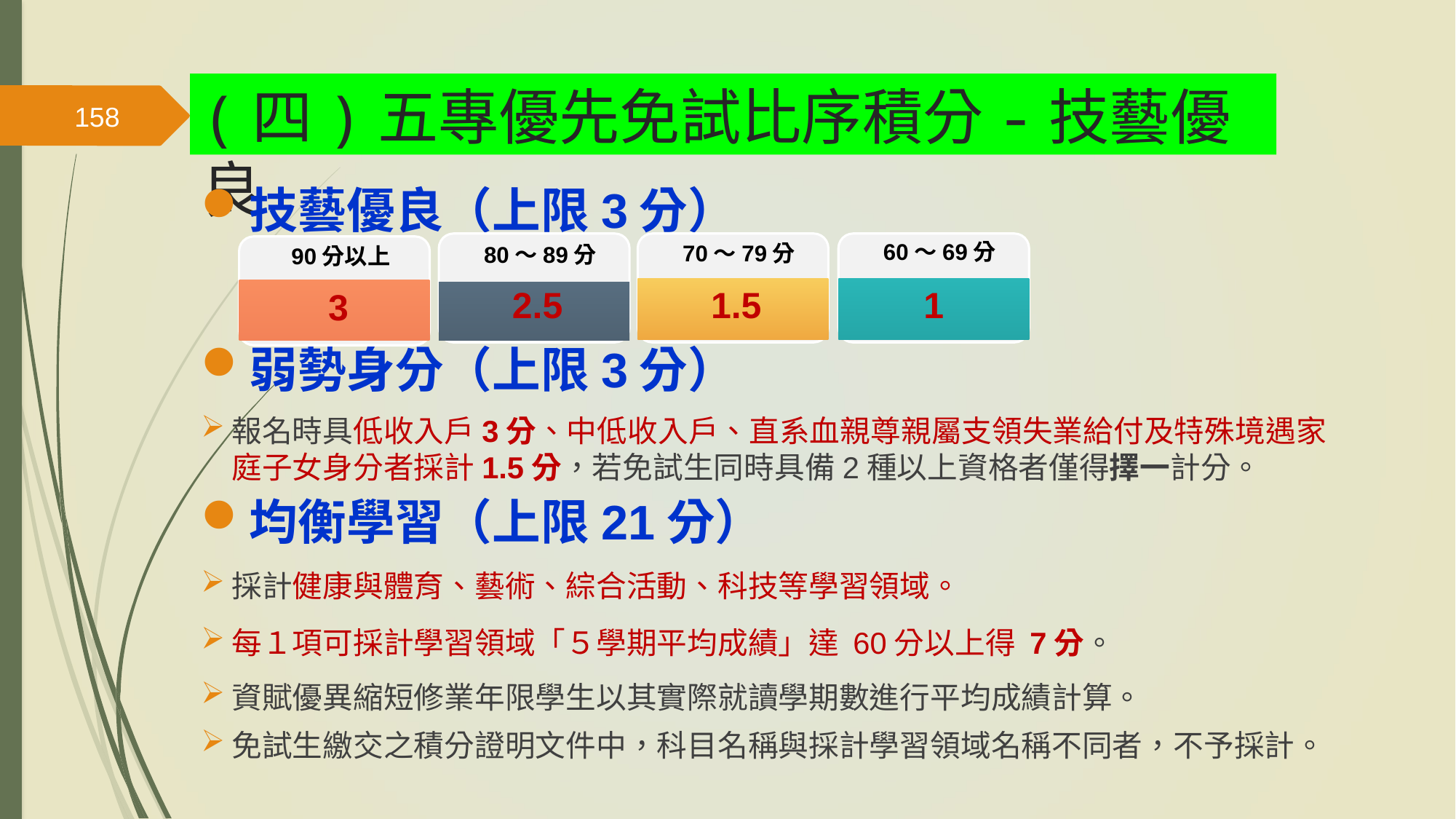

(四)五專優先免試比序積分-技藝優良
158
技藝優良（上限3分）

弱勢身分（上限3分）
報名時具低收入戶3分、中低收入戶、直系血親尊親屬支領失業給付及特殊境遇家庭子女身分者採計1.5分，若免試生同時具備2種以上資格者僅得擇一計分。
均衡學習（上限21分）
採計健康與體育、藝術、綜合活動、科技等學習領域。
每１項可採計學習領域「５學期平均成績」達 60分以上得 7分。
資賦優異縮短修業年限學生以其實際就讀學期數進行平均成績計算。
免試生繳交之積分證明文件中，科目名稱與採計學習領域名稱不同者，不予採計。
60～69分

70～79分

80～89分

90分以上
1.5
1
2.5
3